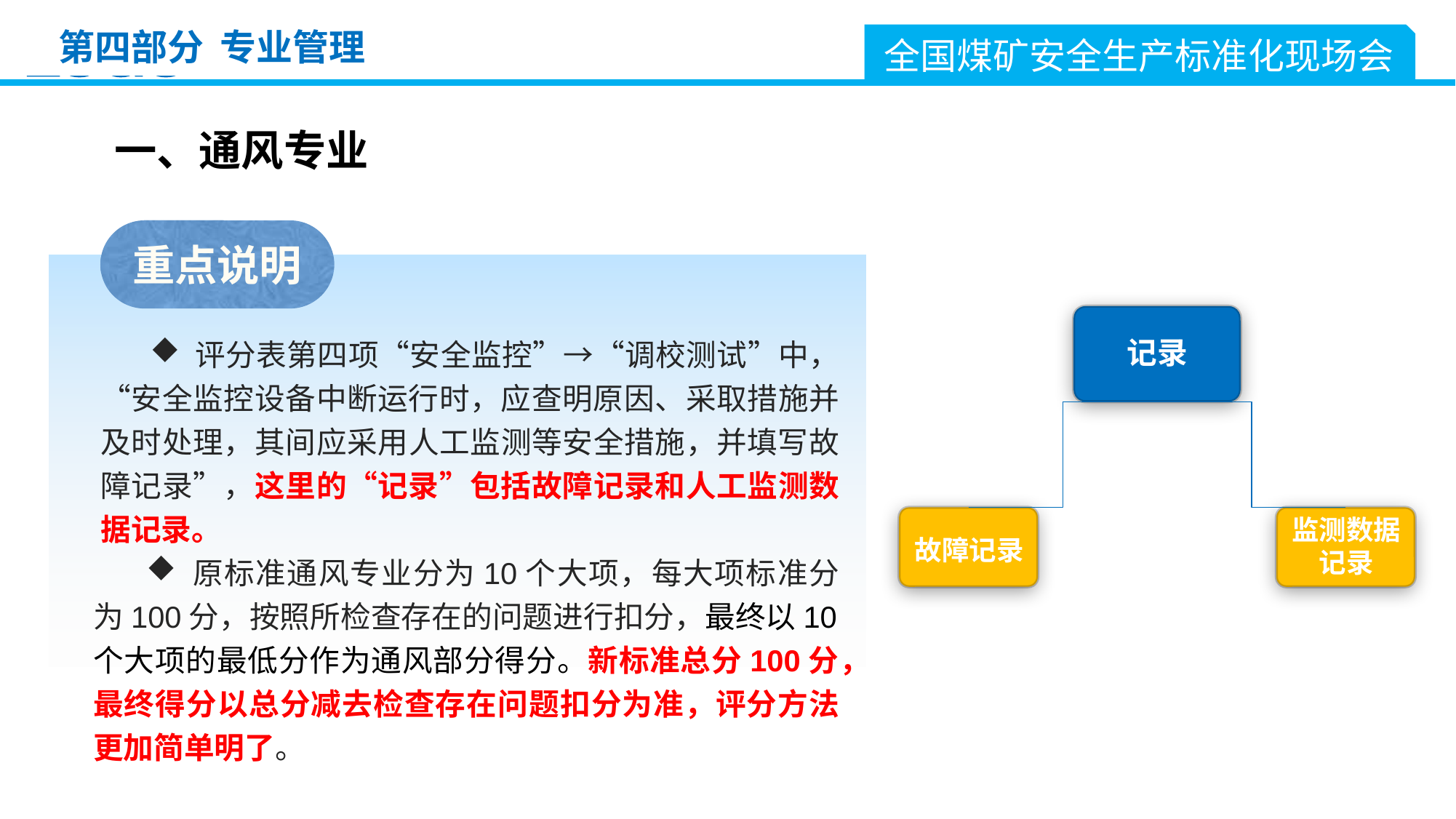

全国煤矿安全生产标准化现场会
第四部分  专业管理
一、通风专业
重点说明

 评分表第四项“安全监控”→“调校测试”中，“安全监控设备中断运行时，应查明原因、采取措施并及时处理，其间应采用人工监测等安全措施，并填写故障记录”，这里的“记录”包括故障记录和人工监测数据记录。
 原标准通风专业分为10个大项，每大项标准分为100分，按照所检查存在的问题进行扣分，最终以10个大项的最低分作为通风部分得分。新标准总分100分，最终得分以总分减去检查存在问题扣分为准，评分方法更加简单明了。

记录

监测数据记录
总经理
故障记录
职务名称